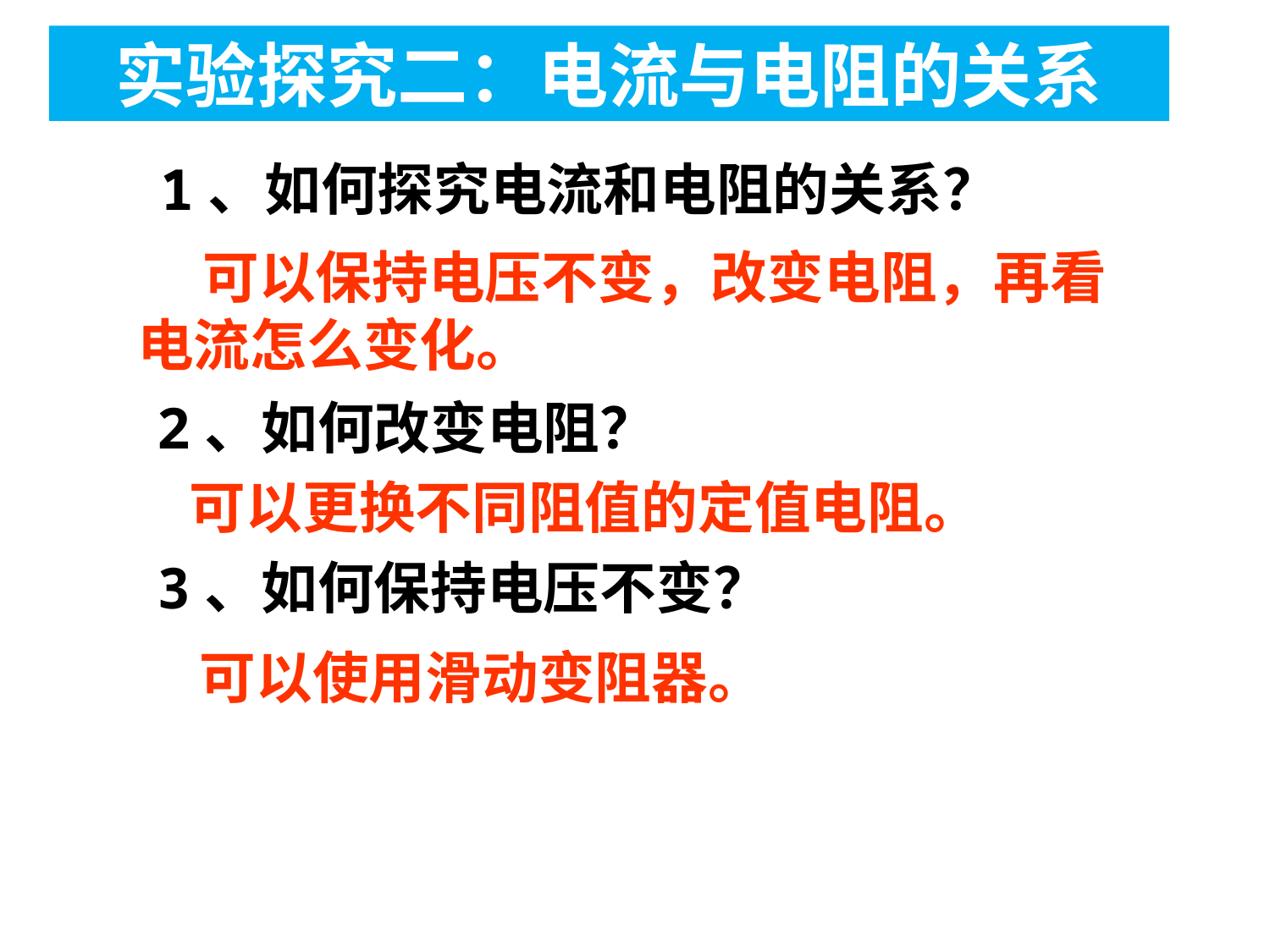

实验探究二：电流与电阻的关系
1、如何探究电流和电阻的关系？
    可以保持电压不变，改变电阻，再看电流怎么变化。
2、如何改变电阻？
   可以更换不同阻值的定值电阻。
3、如何保持电压不变？
   可以使用滑动变阻器。